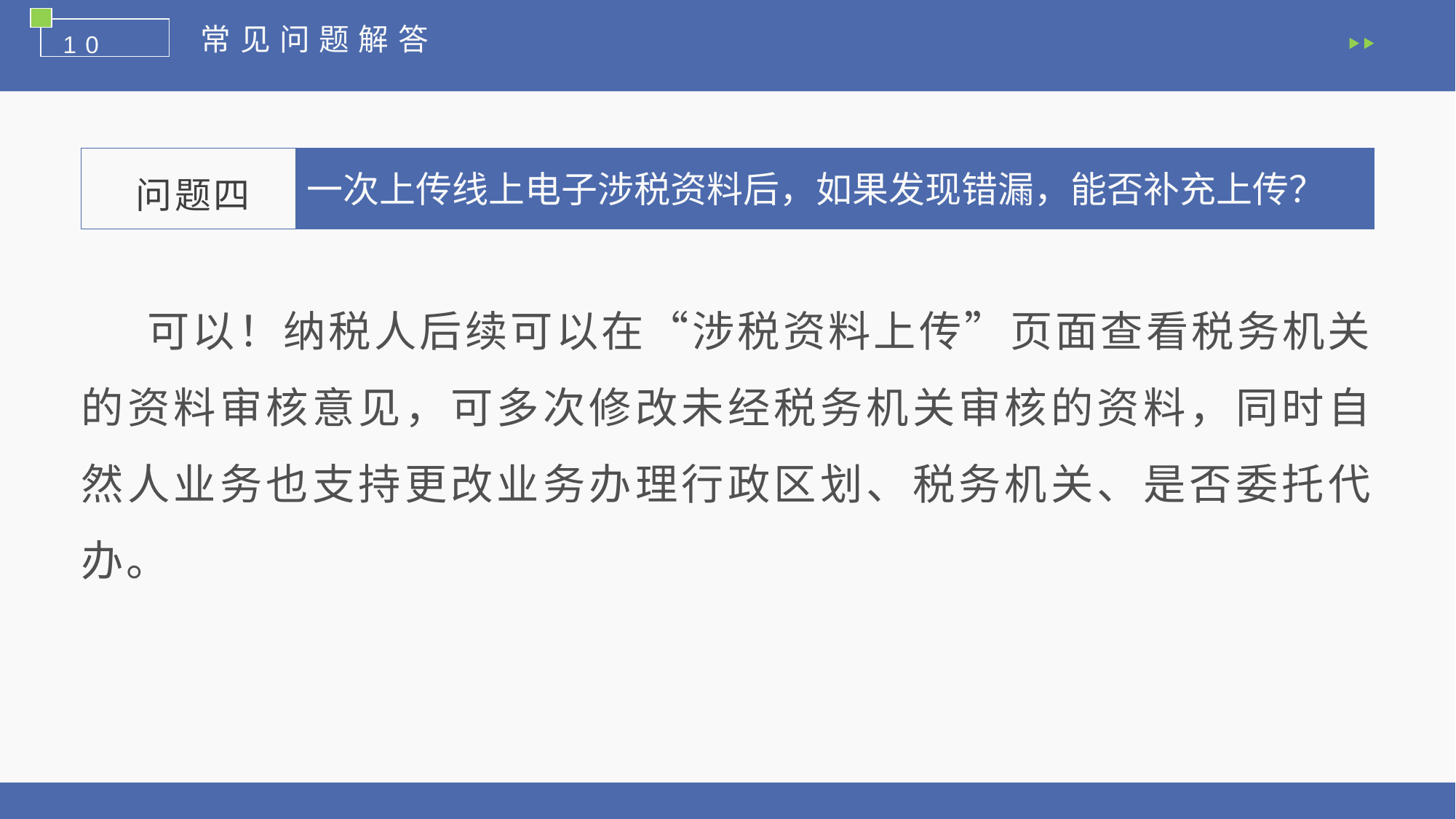

常见问题解答

10

一次上传线上电子涉税资料后，如果发现错漏，能否补充上传？
问题四
     可以！纳税人后续可以在“涉税资料上传”页面查看税务机关的资料审核意见，可多次修改未经税务机关审核的资料，同时自然人业务也支持更改业务办理行政区划、税务机关、是否委托代办。